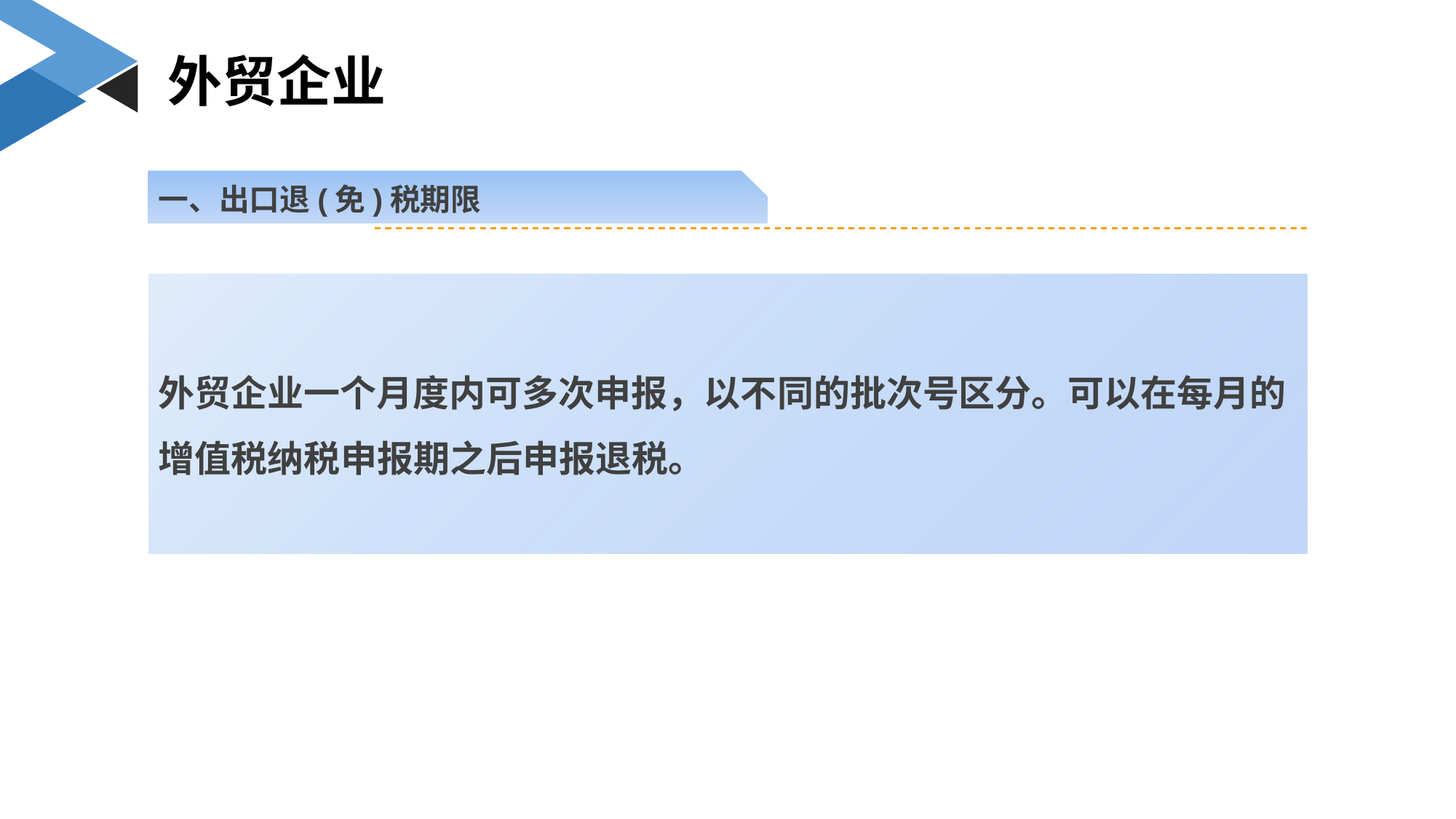

外贸企业

一、出口退(免)税期限
外贸企业一个月度内可多次申报，以不同的批次号区分。可以在每月的增值税纳税申报期之后申报退税。